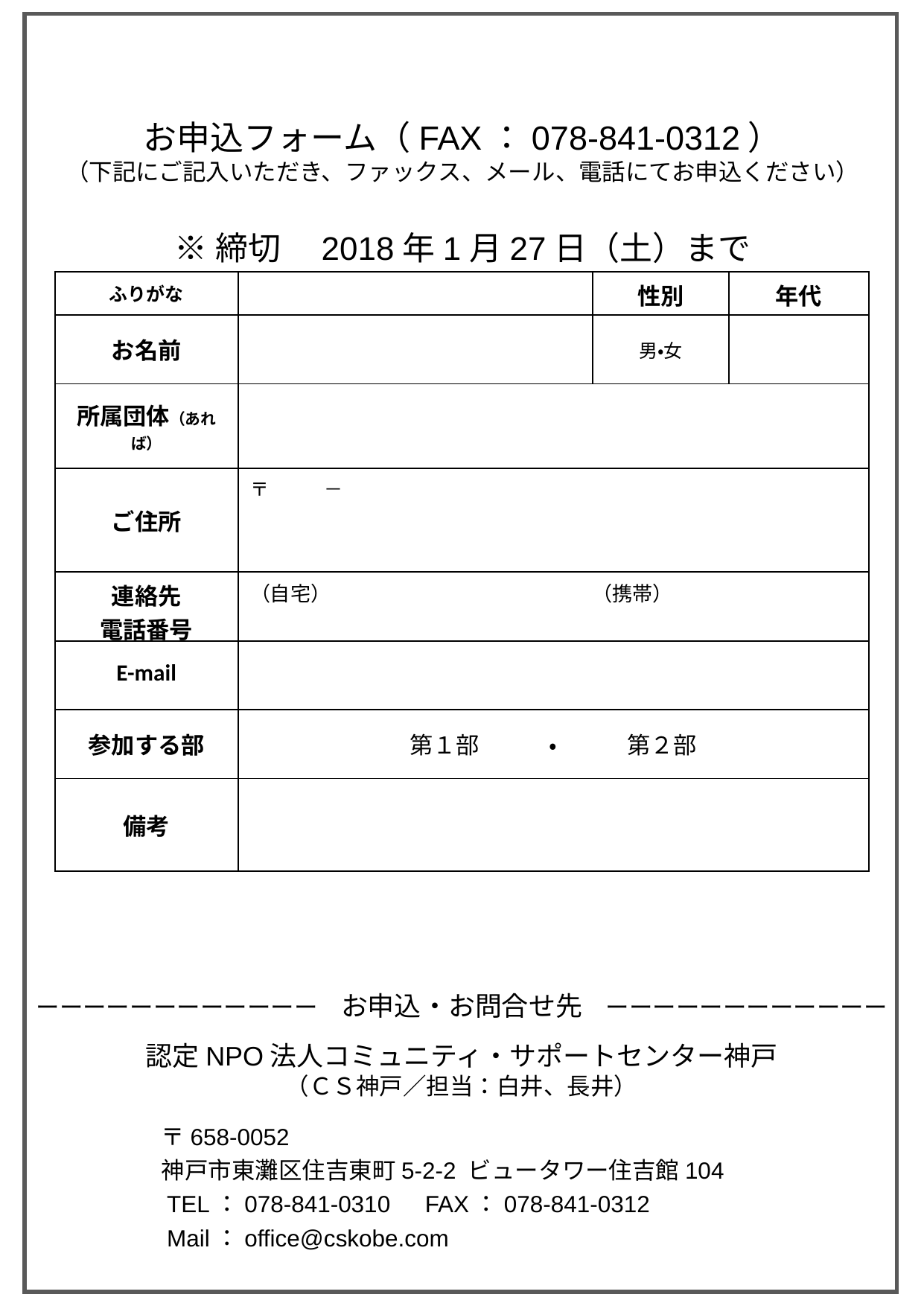

お申込フォーム（FAX：078-841-0312）
（下記にご記入いただき、ファックス、メール、電話にてお申込ください）

※締切　2018年1月27日（土）まで
| ふりがな |  | 性別 | 年代 |
| --- | --- | --- | --- |
| お名前 |  | 男・女 |  |
| 所属団体（あれば） |  |  |  |
| ご住所 | 〒　　　－ |  |  |
| 連絡先 電話番号 | （自宅）　　　　　　　　　　　　　（携帯） |  |  |
| E-mail |  |  |  |
| 参加する部 | 第１部　　　・　　　第２部 |  |  |
| 備考 |  |  |  |
ーーーーーーーーーーーー　お申込・お問合せ先　ーーーーーーーーーーーー

認定NPO法人コミュニティ・サポートセンター神戸
（ＣＳ神戸／担当：白井、長井）

　　　　　　〒658-0052
　　　　　　神戸市東灘区住吉東町5-2-2 ビュータワー住吉館104
　　　　　　TEL：078-841-0310　FAX：078-841-0312
　　　　　　Mail：office@cskobe.com